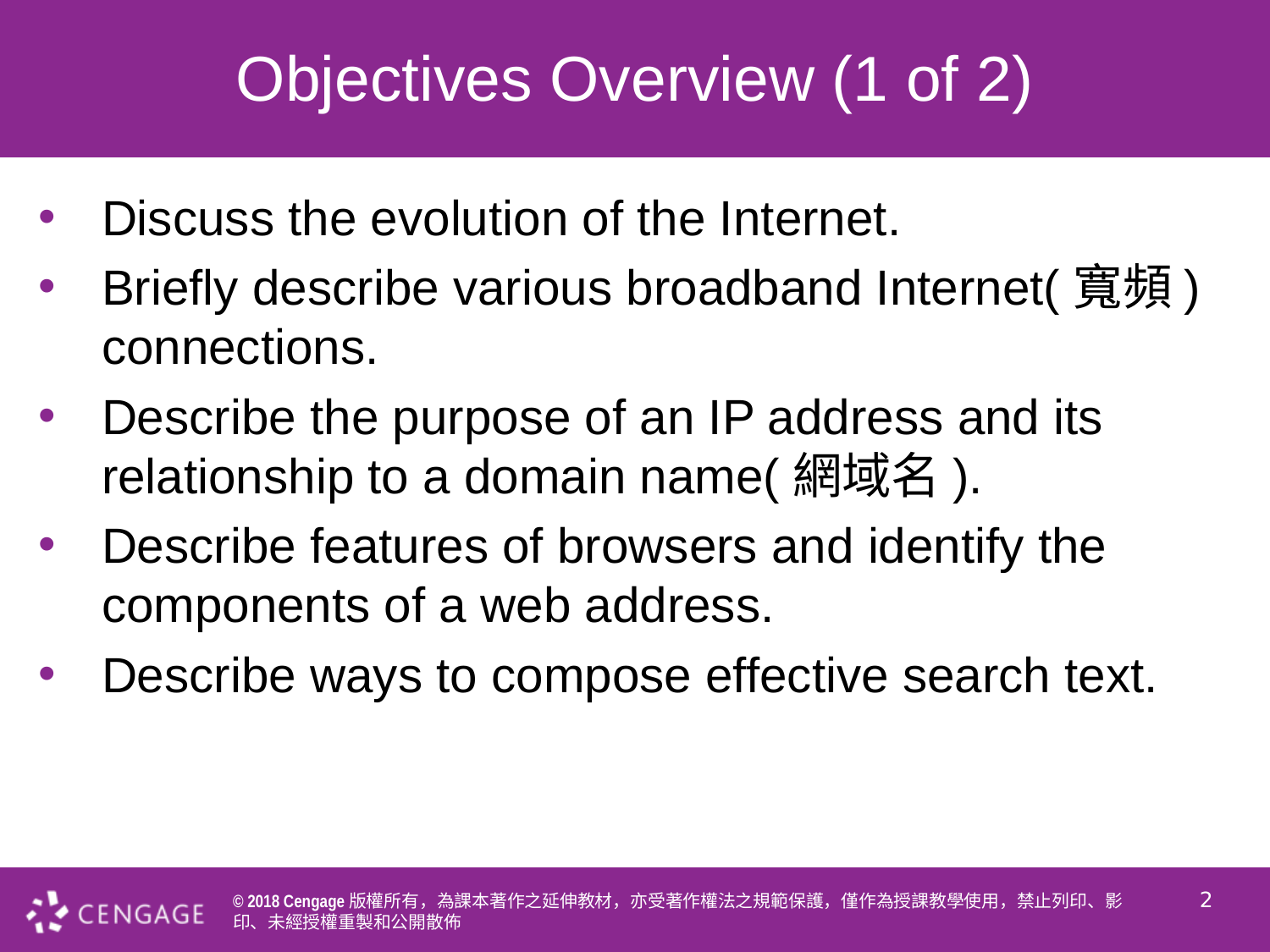

# Objectives Overview (1 of 2)
Discuss the evolution of the Internet.
Briefly describe various broadband Internet(寬頻) connections.
Describe the purpose of an IP address and its relationship to a domain name(網域名).
Describe features of browsers and identify the components of a web address.
Describe ways to compose effective search text.
2